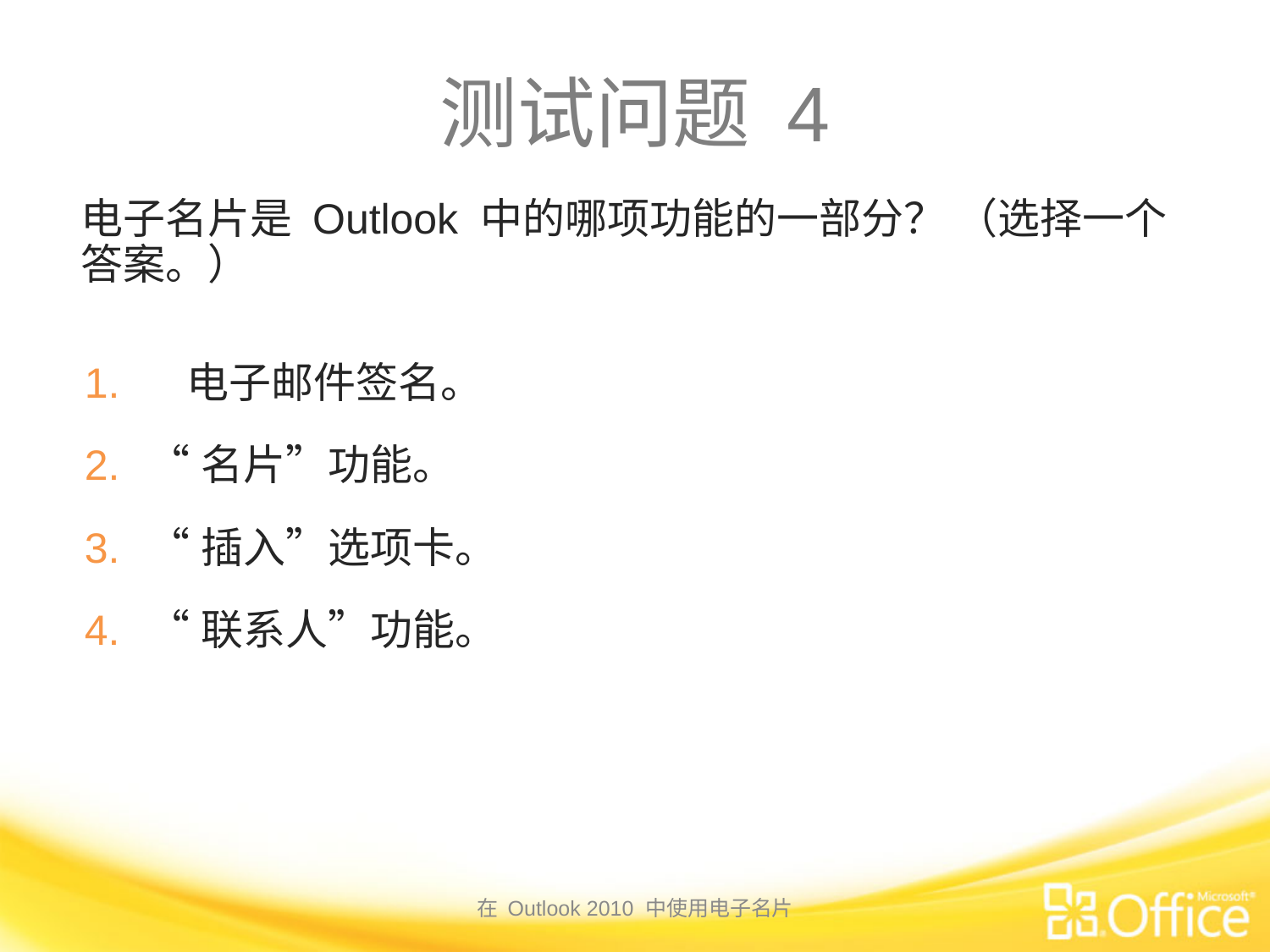

# 测试问题 4
电子名片是 Outlook 中的哪项功能的一部分？ （选择一个答案。）
   电子邮件签名。
“名片”功能。
“插入”选项卡。
“联系人”功能。
在 Outlook 2010 中使用电子名片